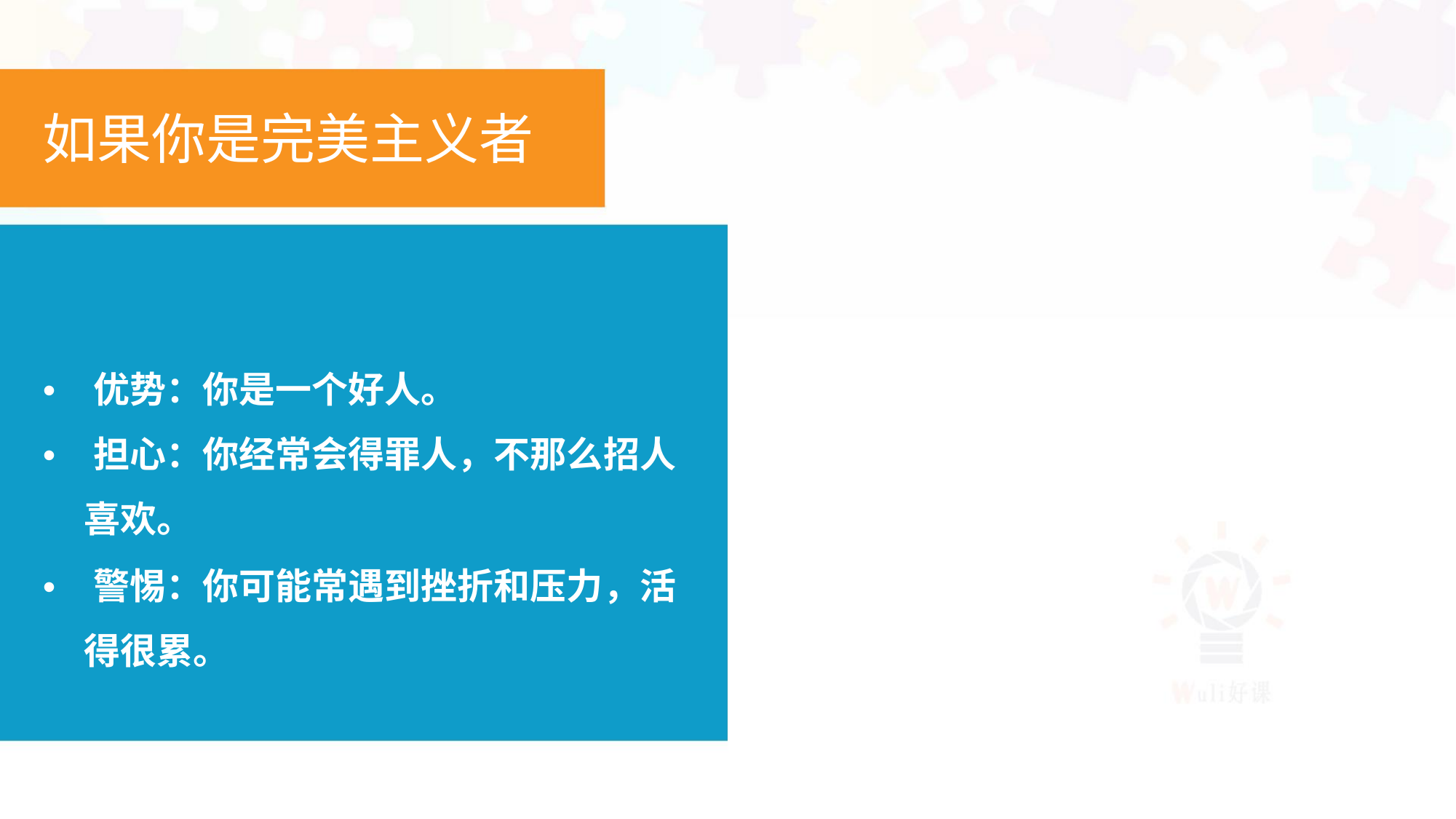

如果你是完美主义者
• 优势：你是一个好人。
• 担心：你经常会得罪人，不那么招人
喜欢。
• 警惕：你可能常遇到挫折和压力，活
得很累。